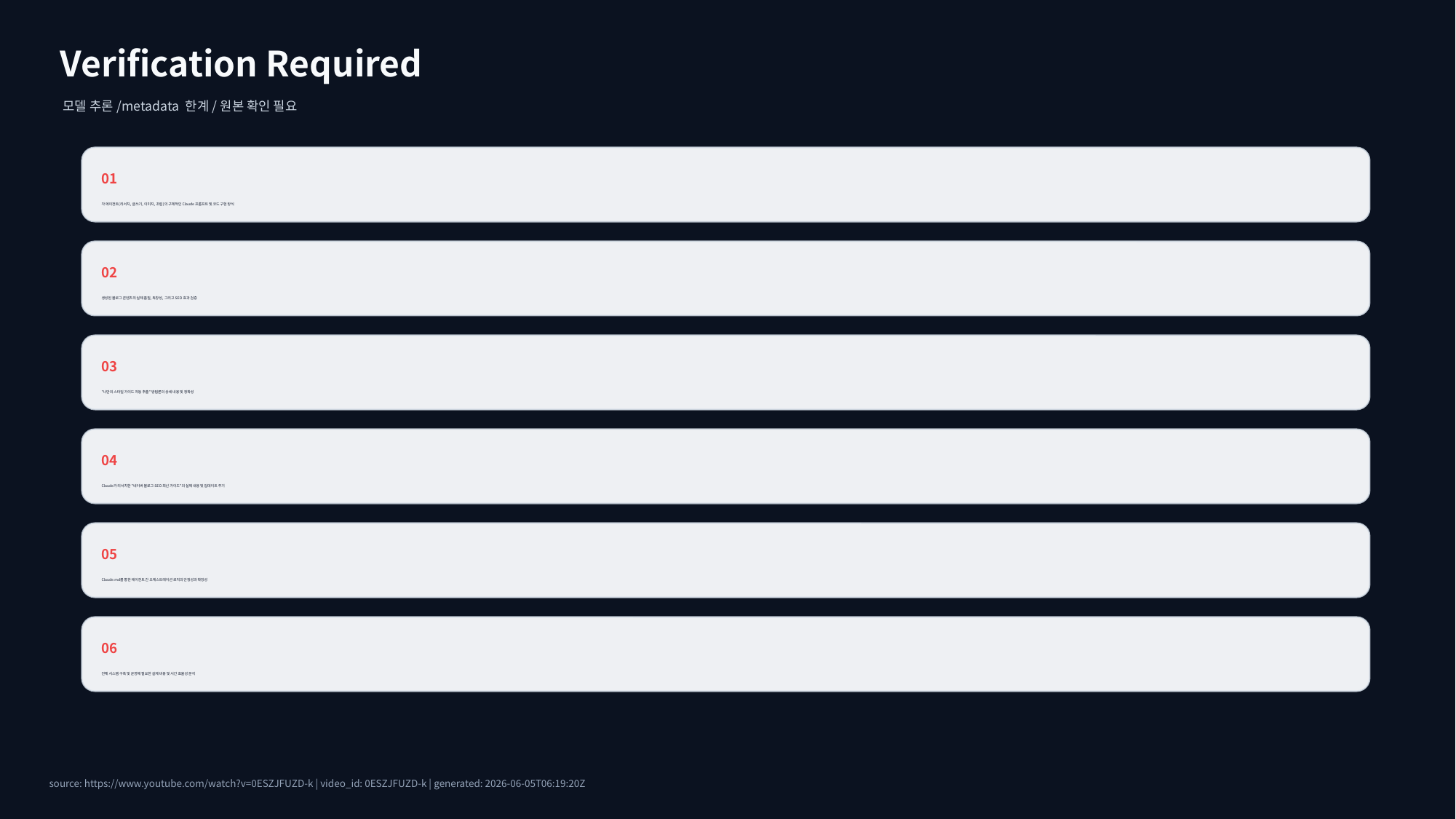

Verification Required
모델 추론/metadata 한계/원본 확인 필요

01
각 에이전트(리서치, 글쓰기, 이미지, 조립)의 구체적인 Claude 프롬프트 및 코드 구현 방식

02
생성된 블로그 콘텐츠의 실제 품질, 독창성, 그리고 SEO 효과 검증

03
"나만의 스타일 가이드 자동 추출" 방법론의 상세 내용 및 정확성

04
Claude가 리서치한 "네이버 블로그 SEO 최신 가이드"의 실제 내용 및 업데이트 주기

05
Claude.md를 통한 에이전트 간 오케스트레이션 로직의 안정성과 확장성

06
전체 시스템 구축 및 운영에 필요한 실제 비용 및 시간 효율성 분석
source: https://www.youtube.com/watch?v=0ESZJFUZD-k | video_id: 0ESZJFUZD-k | generated: 2026-06-05T06:19:20Z